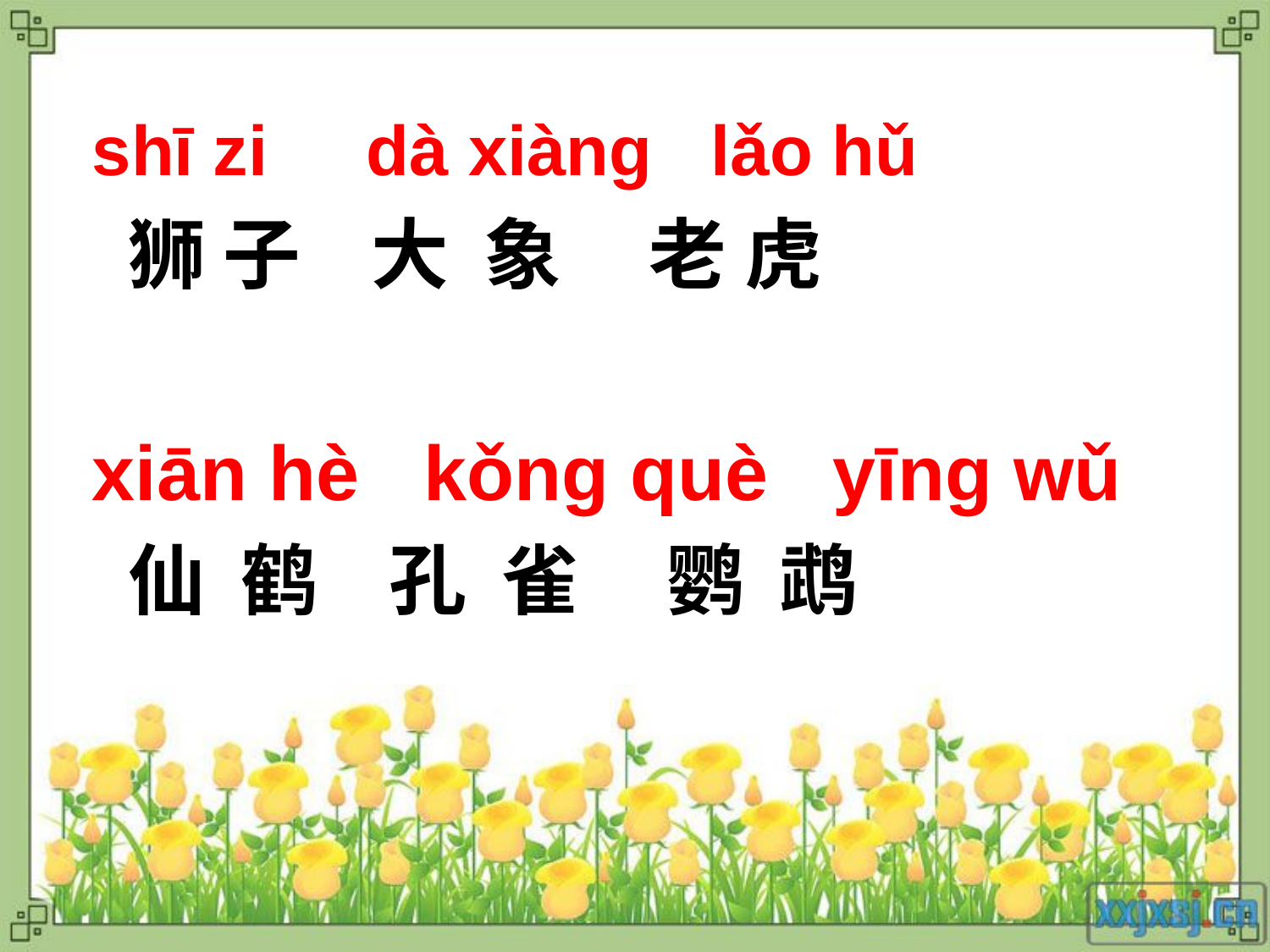

shī zi     dà xiànɡ   lǎo hǔ
 狮 子    大  象     老 虎

xiān hè   kǒnɡ què   yīnɡ wǔ
 仙  鹤    孔  雀     鹦  鹉